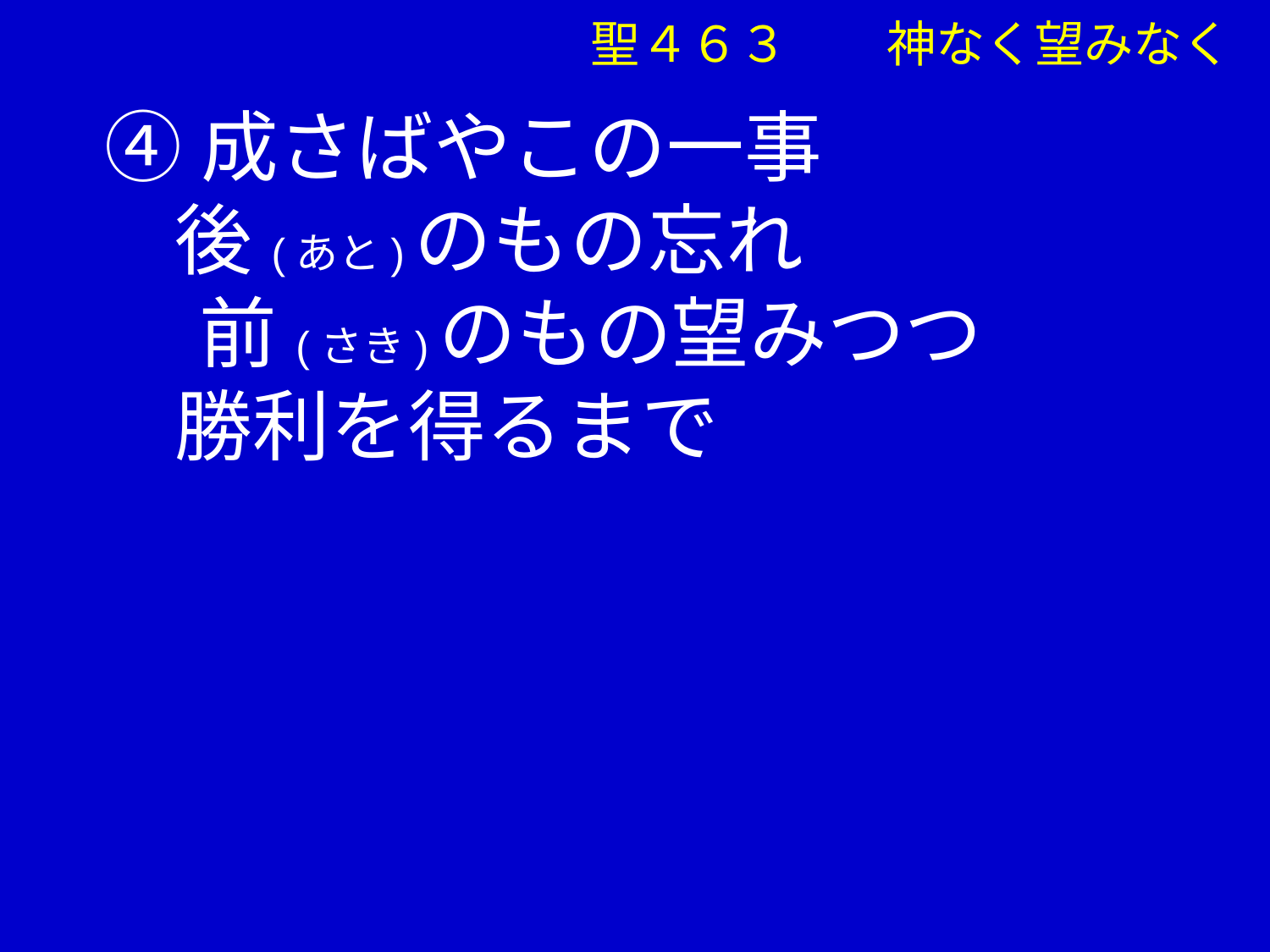

聖４６３　　神なく望みなく
④成さばやこの一事
   後(あと)のもの忘れ
　 前(さき)のもの望みつつ
   勝利を得るまで